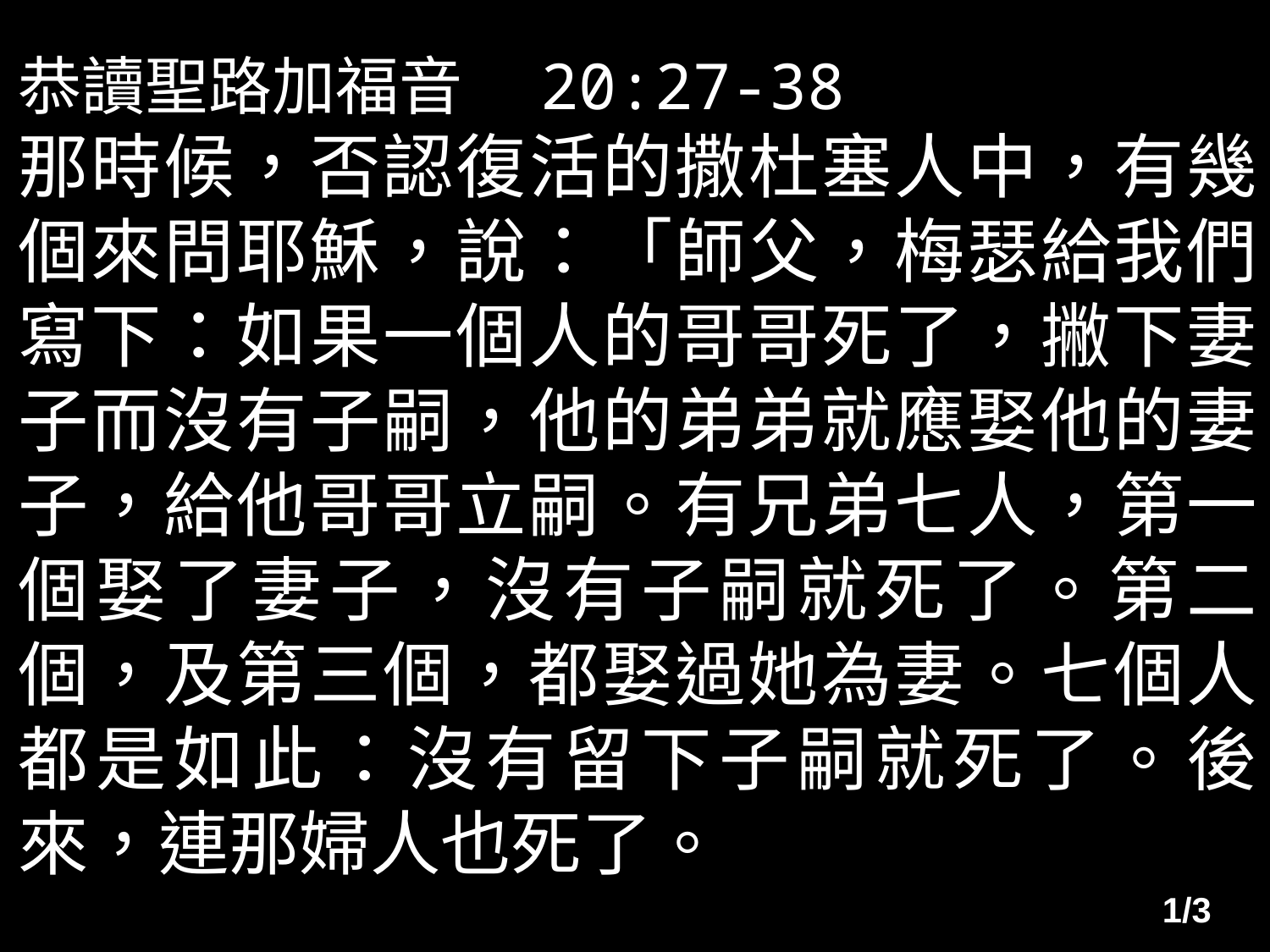

恭讀聖路加福音　20:27-38
那時候，否認復活的撒杜塞人中，有幾個來問耶穌，說：「師父，梅瑟給我們寫下：如果一個人的哥哥死了，撇下妻子而沒有子嗣，他的弟弟就應娶他的妻子，給他哥哥立嗣。有兄弟七人，第一個娶了妻子，沒有子嗣就死了。第二個，及第三個，都娶過她為妻。七個人都是如此：沒有留下子嗣就死了。後來，連那婦人也死了。
1/3